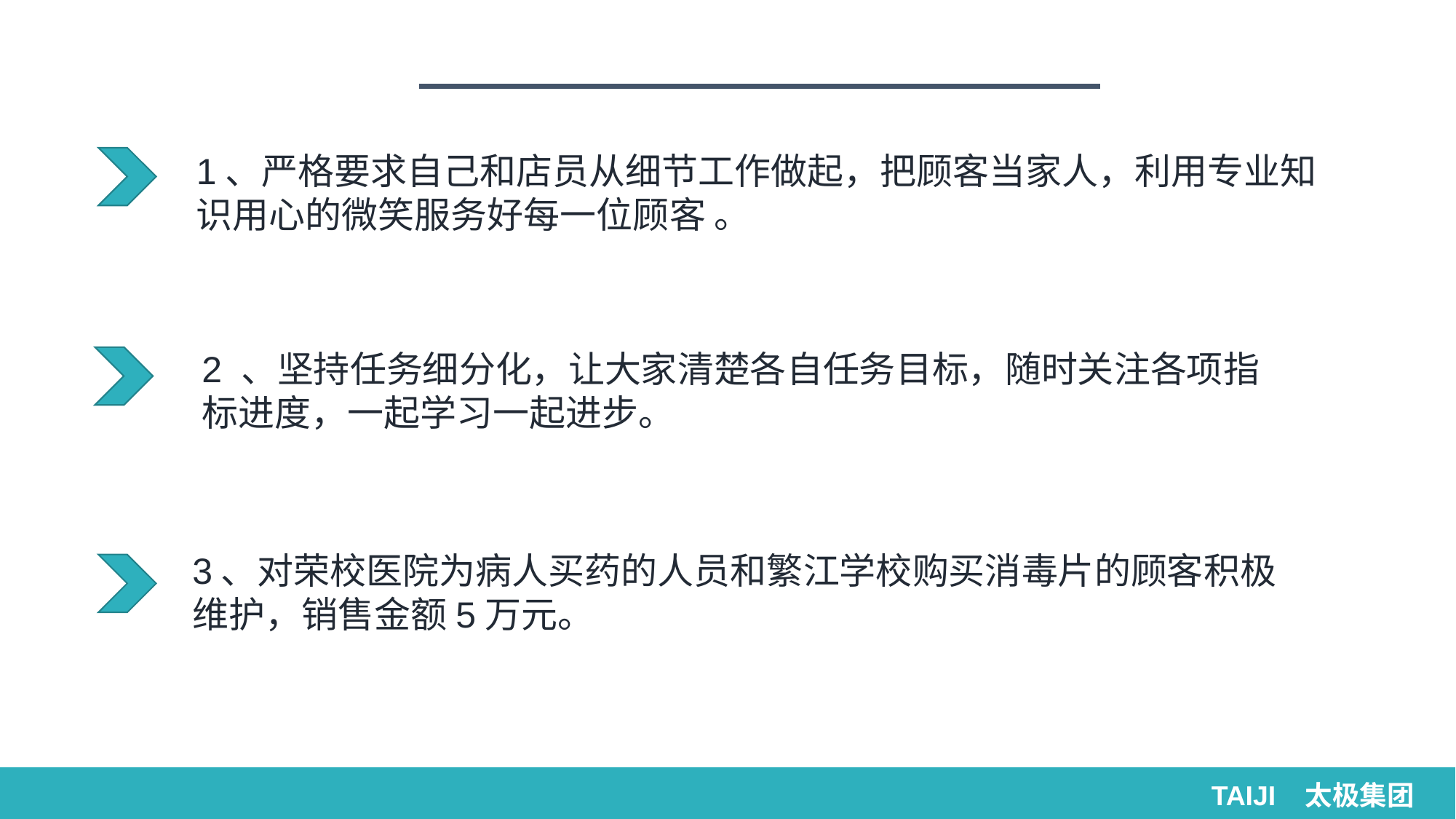

1、严格要求自己和店员从细节工作做起，把顾客当家人，利用专业知识用心的微笑服务好每一位顾客 。

2 、坚持任务细分化，让大家清楚各自任务目标，随时关注各项指标进度，一起学习一起进步。

3、对荣校医院为病人买药的人员和繁江学校购买消毒片的顾客积极维护，销售金额5万元。

TAIJI   太极集团